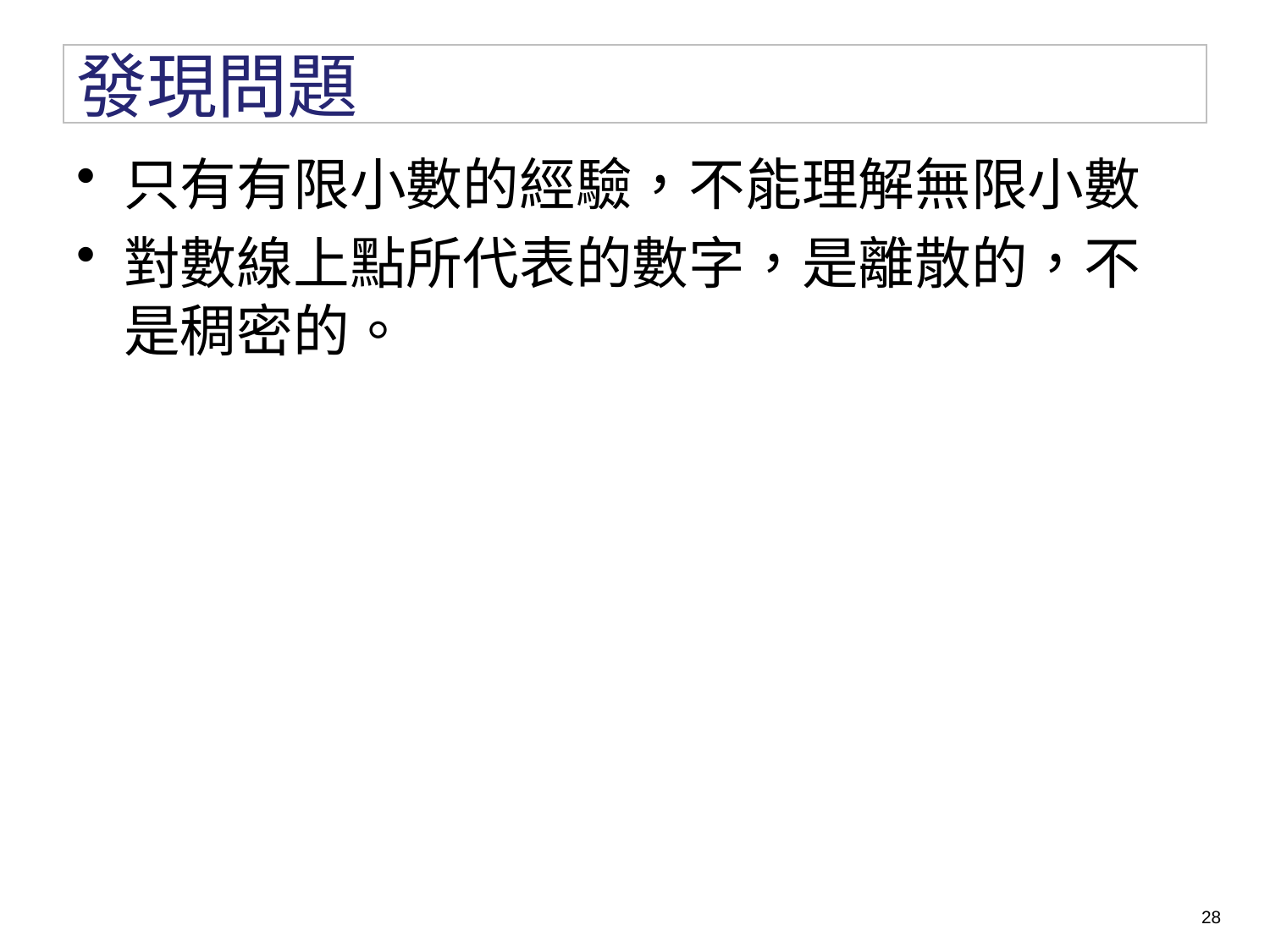

# 發現問題
只有有限小數的經驗，不能理解無限小數
對數線上點所代表的數字，是離散的，不是稠密的。
28